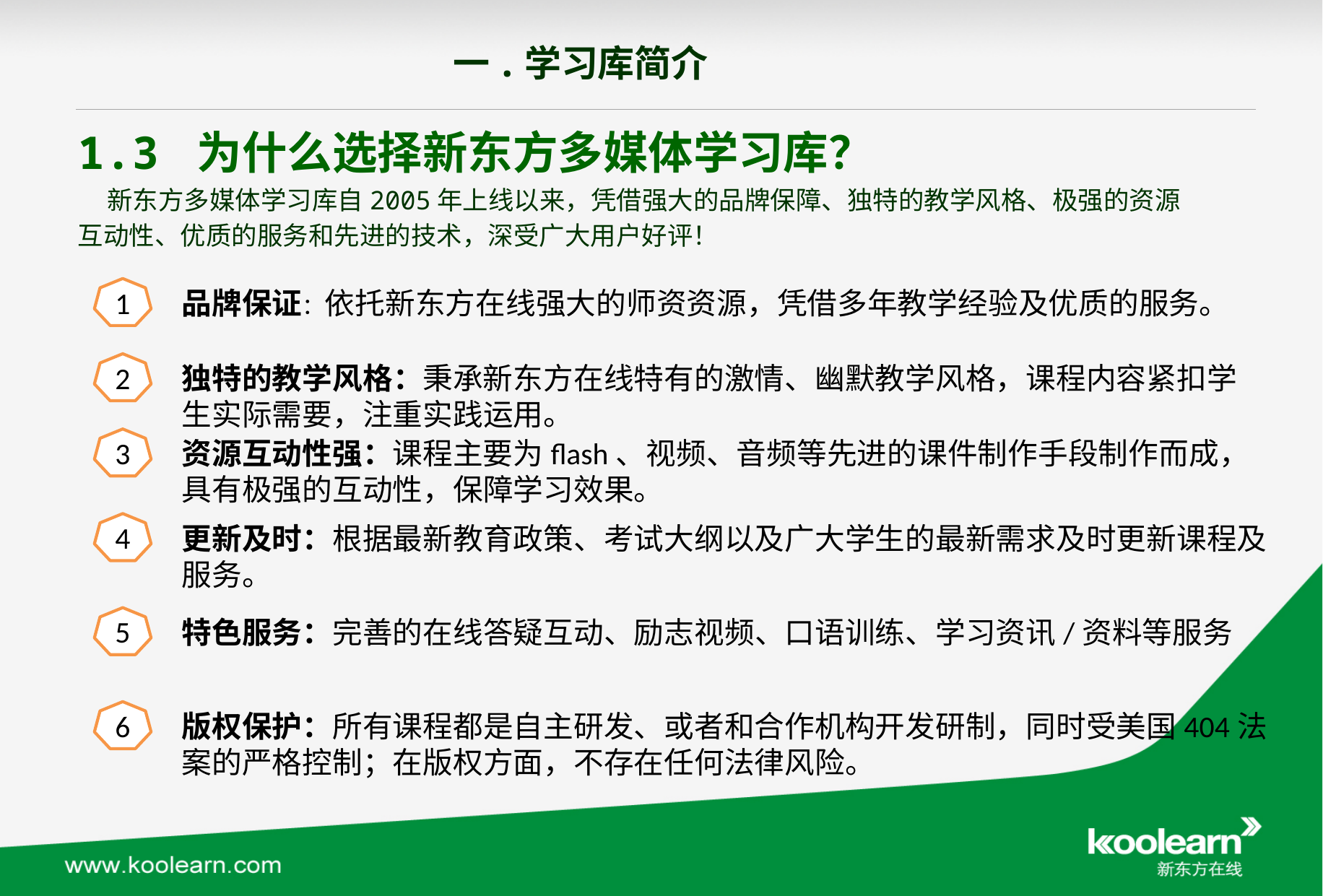

一.学习库简介
1.3 为什么选择新东方多媒体学习库？
    新东方多媒体学习库自2005年上线以来，凭借强大的品牌保障、独特的教学风格、极强的资源
互动性、优质的服务和先进的技术，深受广大用户好评！

品牌保证：依托新东方在线强大的师资资源，凭借多年教学经验及优质的服务。
1
2
独特的教学风格：秉承新东方在线特有的激情、幽默教学风格，课程内容紧扣学生实际需要，注重实践运用。

资源互动性强：课程主要为flash、视频、音频等先进的课件制作手段制作而成，具有极强的互动性，保障学习效果。

3
更新及时：根据最新教育政策、考试大纲以及广大学生的最新需求及时更新课程及服务。

4
5
特色服务：完善的在线答疑互动、励志视频、口语训练、学习资讯/资料等服务

版权保护：所有课程都是自主研发、或者和合作机构开发研制，同时受美国404法案的严格控制；在版权方面，不存在任何法律风险。

6